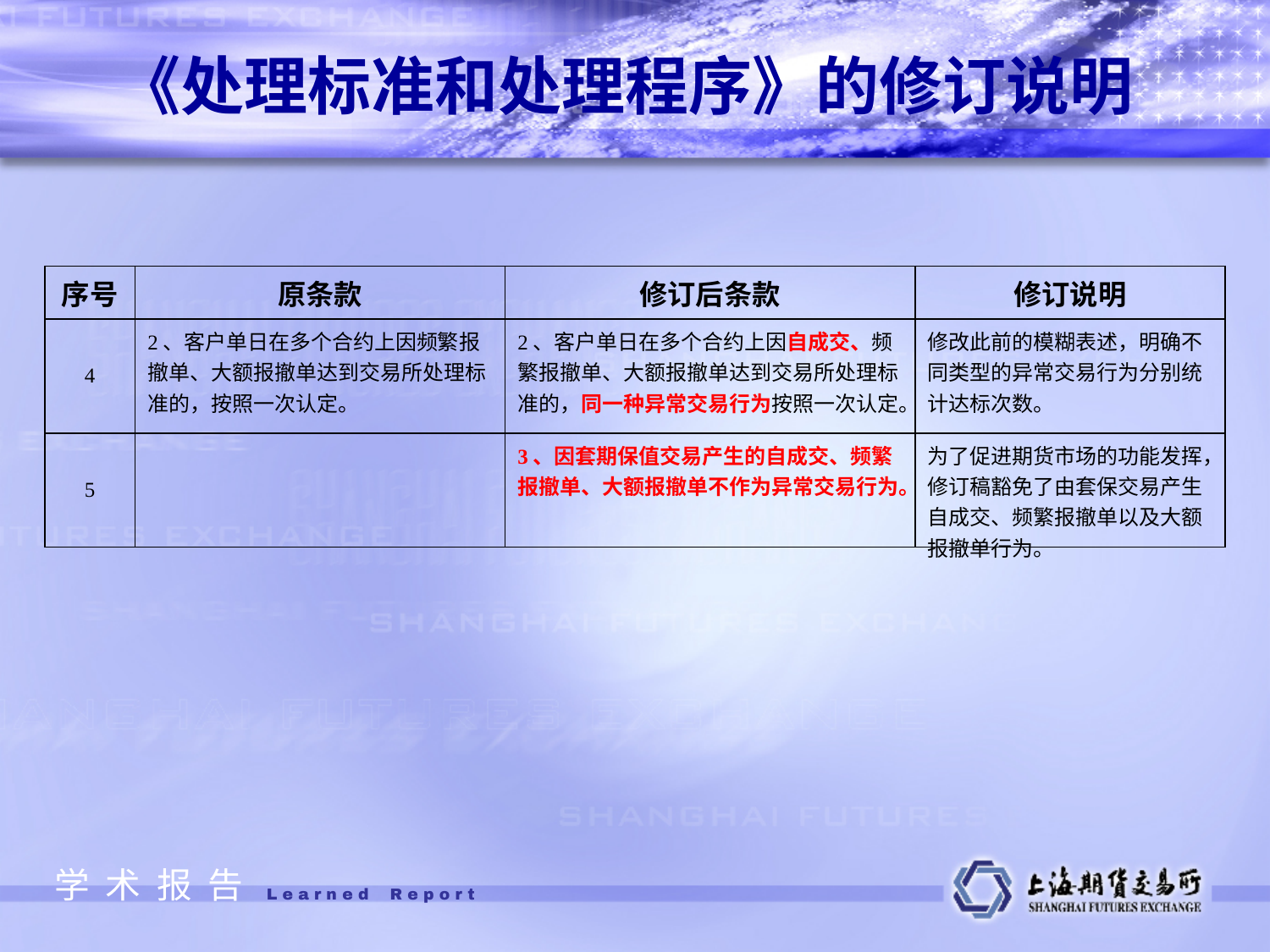

《处理标准和处理程序》的修订说明
| 序号 | 原条款 | 修订后条款 | 修订说明 |
| --- | --- | --- | --- |
| 4 | 2、客户单日在多个合约上因频繁报撤单、大额报撤单达到交易所处理标准的，按照一次认定。 | 2、客户单日在多个合约上因自成交、频繁报撤单、大额报撤单达到交易所处理标准的，同一种异常交易行为按照一次认定。 | 修改此前的模糊表述，明确不同类型的异常交易行为分别统计达标次数。 |
| 5 |  | 3、因套期保值交易产生的自成交、频繁报撤单、大额报撤单不作为异常交易行为。 | 为了促进期货市场的功能发挥，修订稿豁免了由套保交易产生自成交、频繁报撤单以及大额报撤单行为。 |